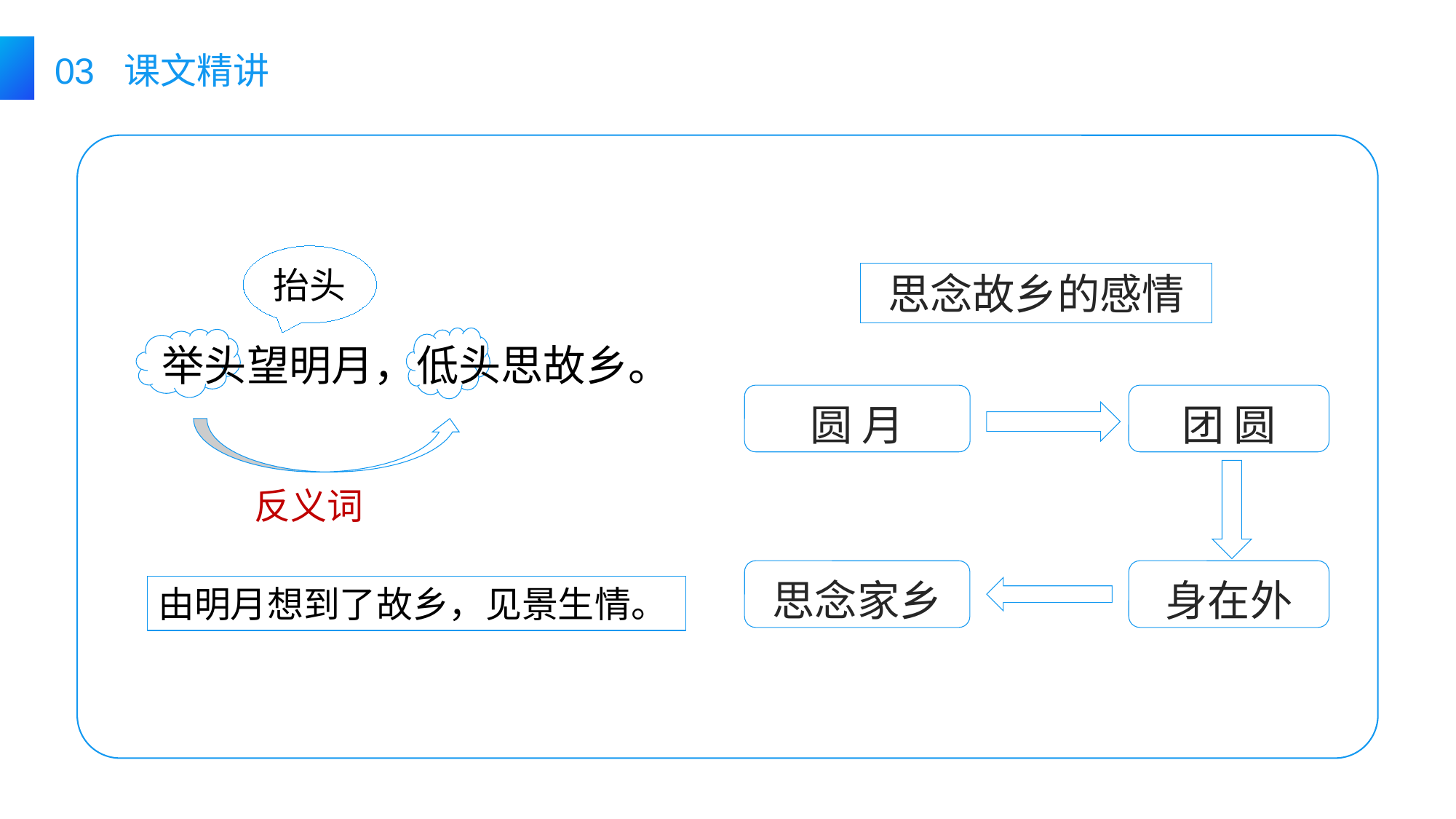

03  课文精讲

抬头

举头望明月，低头思故乡。

反义词
由明月想到了故乡，见景生情。
思念故乡的感情
圆 月
团 圆

思念家乡
身在外